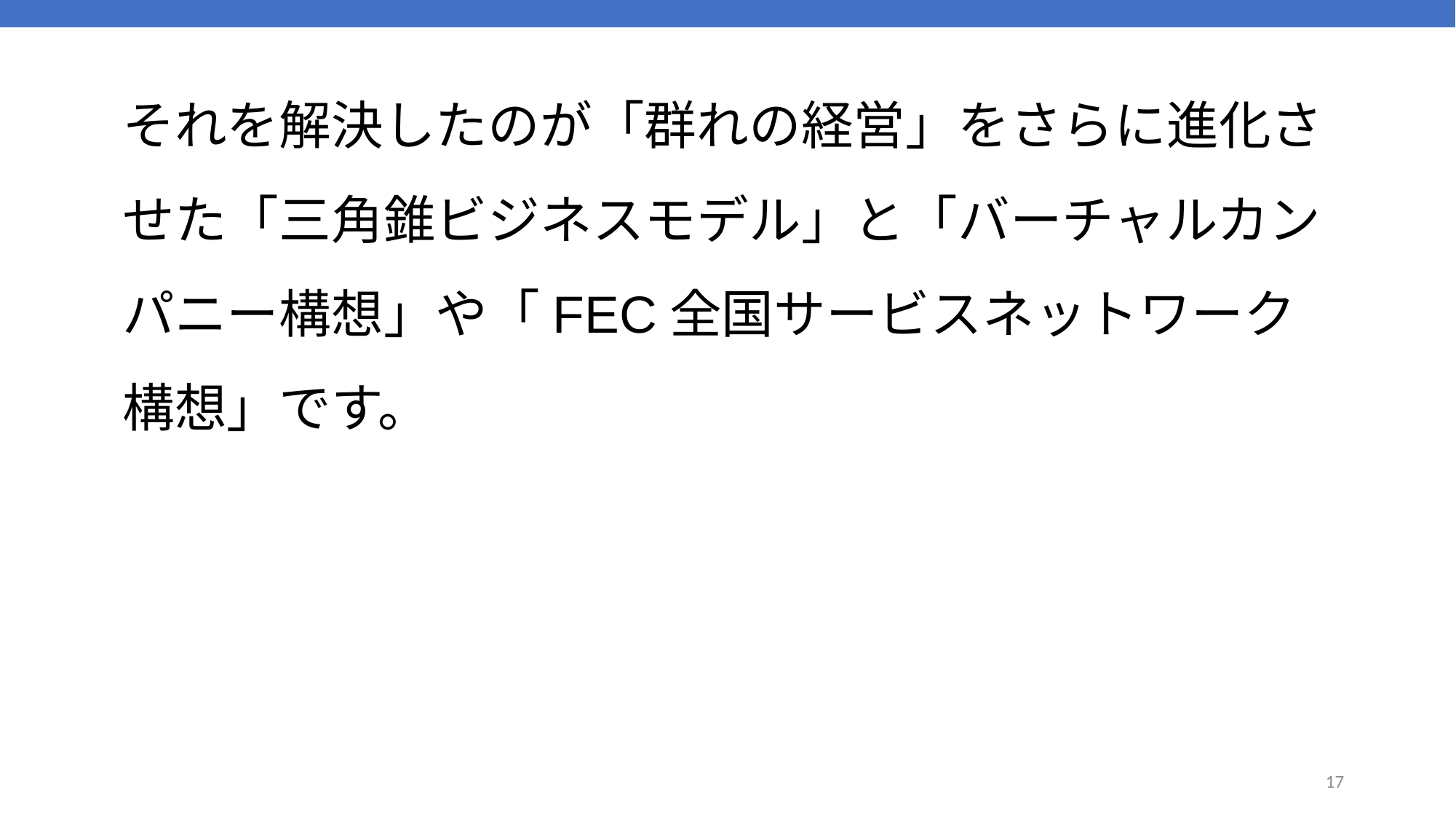

ビジネスモデル・群れの経営
# ビジネスモデル・群れの経営
それを解決したのが「群れの経営」をさらに進化させた「三角錐ビジネスモデル」と「バーチャルカンパニー構想」や「FEC全国サービスネットワーク構想」です。
17